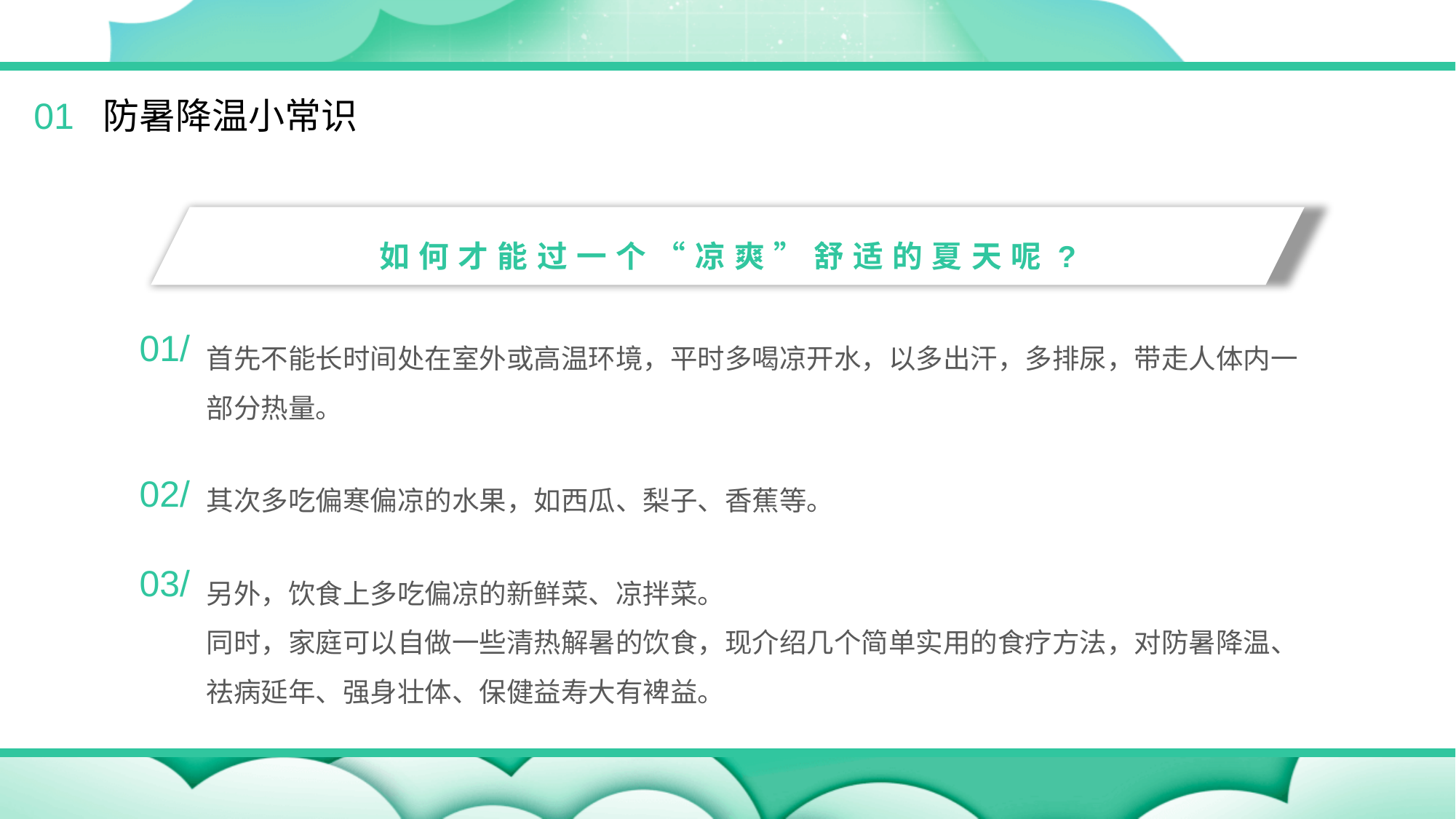

01  防暑降温小常识
如何才能过一个“凉爽”舒适的夏天呢?
01/
首先不能长时间处在室外或高温环境，平时多喝凉开水，以多出汗，多排尿，带走人体内一部分热量。

其次多吃偏寒偏凉的水果，如西瓜、梨子、香蕉等。

另外，饮食上多吃偏凉的新鲜菜、凉拌菜。
同时，家庭可以自做一些清热解暑的饮食，现介绍几个简单实用的食疗方法，对防暑降温、祛病延年、强身壮体、保健益寿大有裨益。
02/
03/